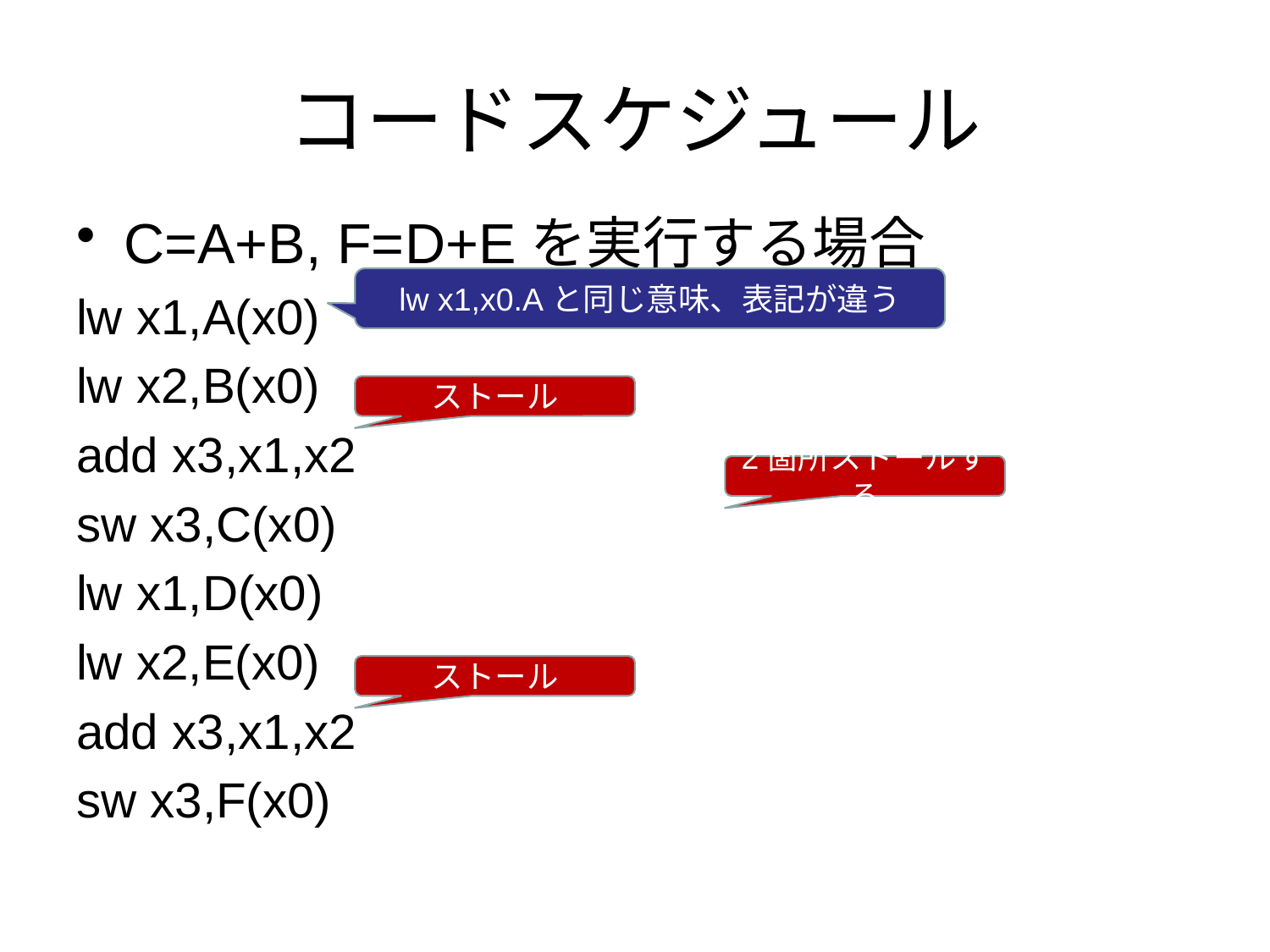

# コードスケジュール
C=A+B, F=D+Eを実行する場合
lw x1,A(x0)
lw x2,B(x0)
add x3,x1,x2
sw x3,C(x0)
lw x1,D(x0)
lw x2,E(x0)
add x3,x1,x2
sw x3,F(x0)
lw x1,x0.Aと同じ意味、表記が違う
ストール
2箇所ストールする
ストール